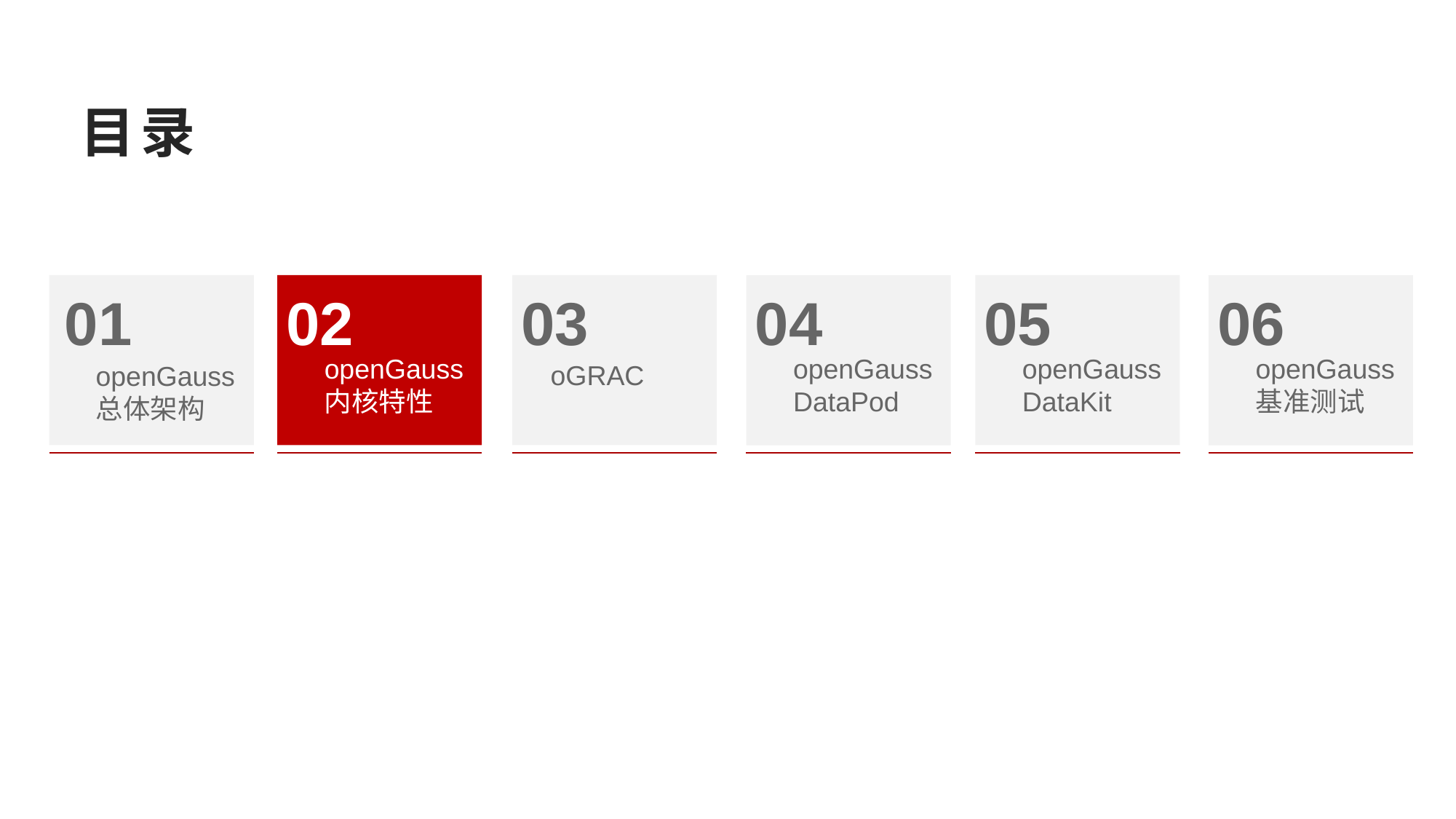

目录

01
02
03
05
04
06
openGauss 内核特性
openGauss DataKit
openGauss DataPod
openGauss基准测试
oGRAC
openGauss 总体架构